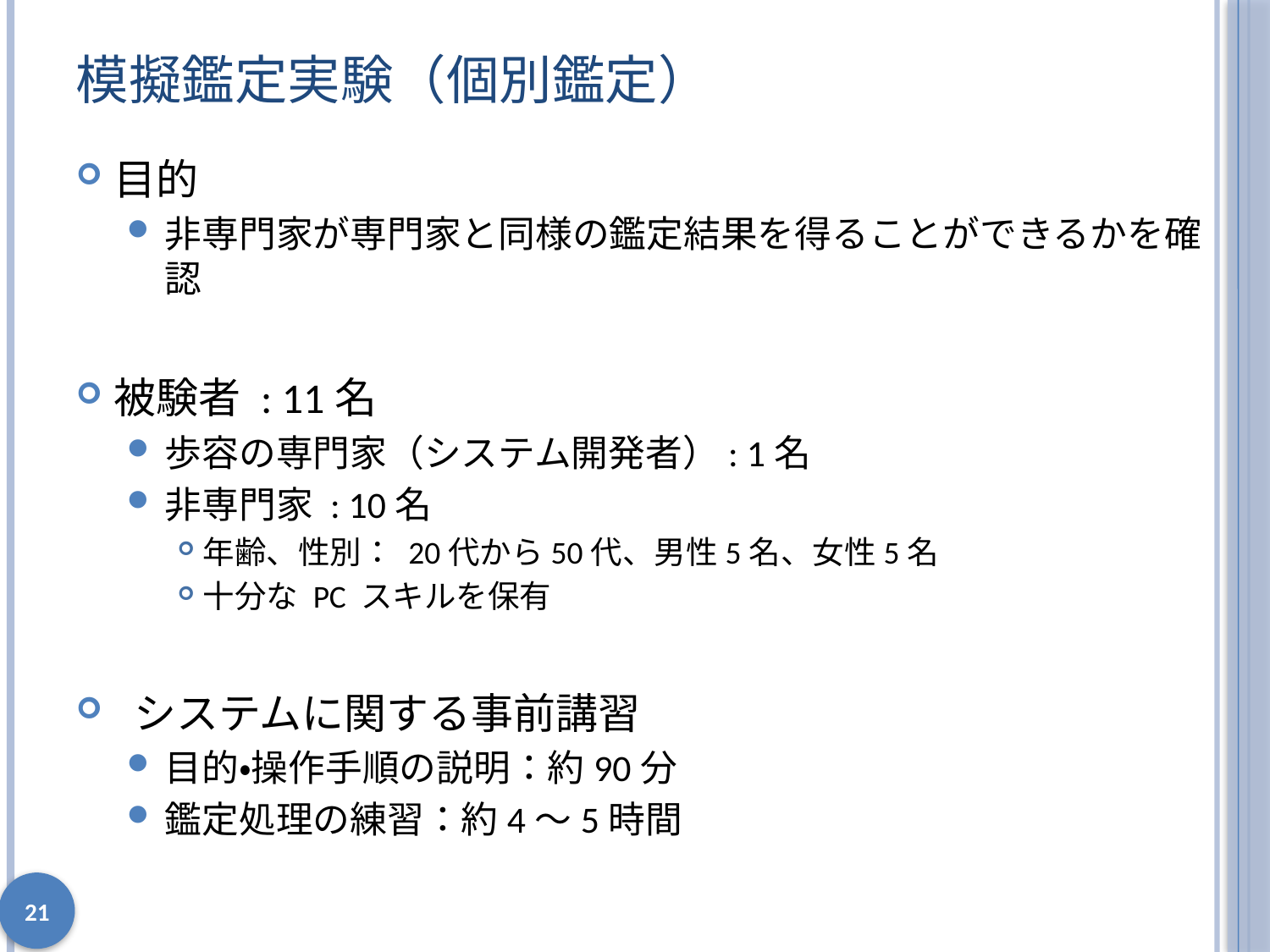

# 模擬鑑定実験（個別鑑定）
目的
非専門家が専門家と同様の鑑定結果を得ることができるかを確認

被験者 : 11名
歩容の専門家（システム開発者）: 1名
非専門家 : 10名
年齢、性別： 20代から50代、男性5名、女性5名
十分な PC スキルを保有

 システムに関する事前講習
目的・操作手順の説明：約90分
鑑定処理の練習：約4～5時間

21